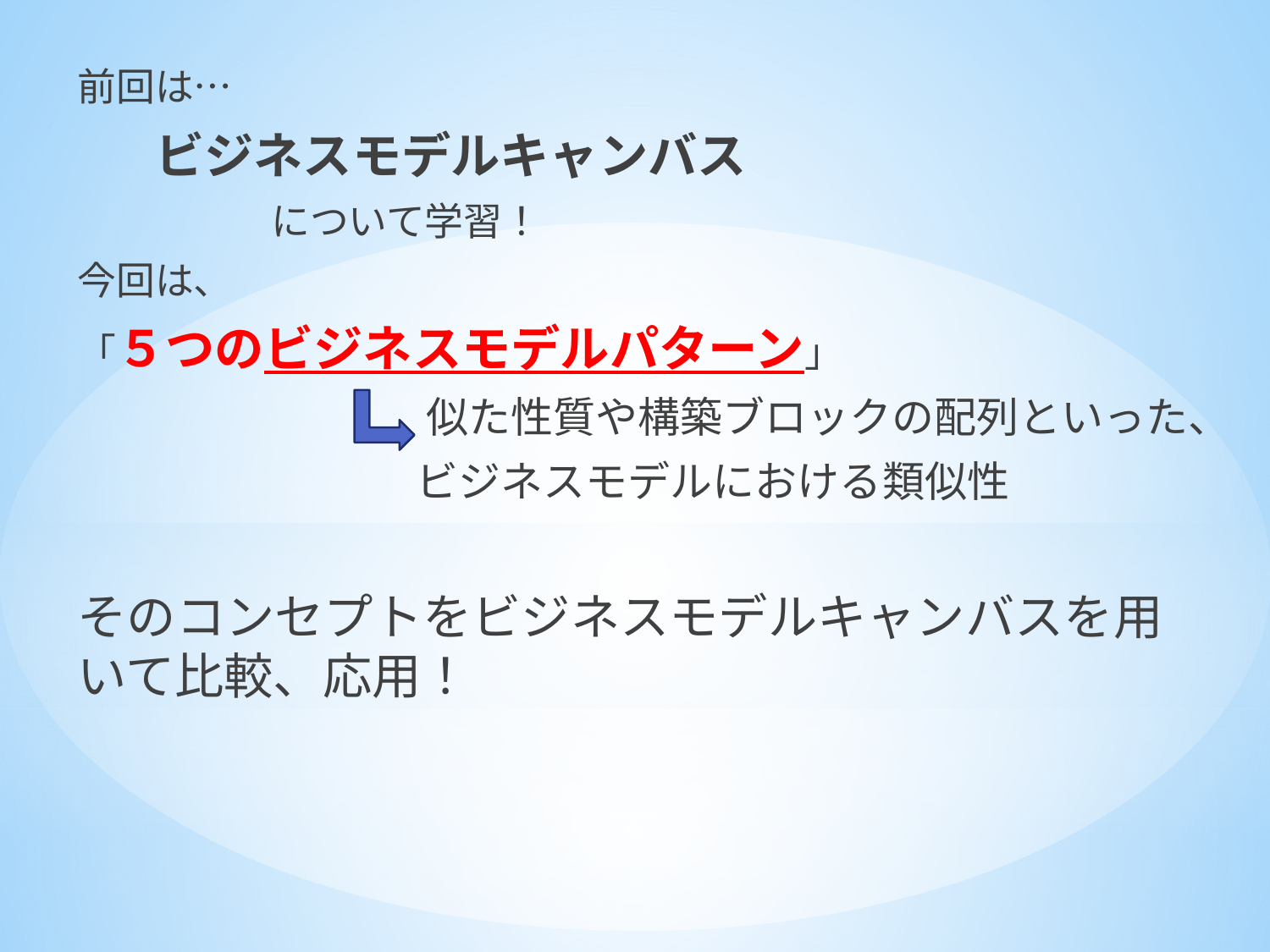

前回は…
　　ビジネスモデルキャンバス
　　　　　について学習！
今回は、
「５つのビジネスモデルパターン」
　　　　　　　　　似た性質や構築ブロックの配列といった、
　　　　　　　　ビジネスモデルにおける類似性

そのコンセプトをビジネスモデルキャンバスを用いて比較、応用！